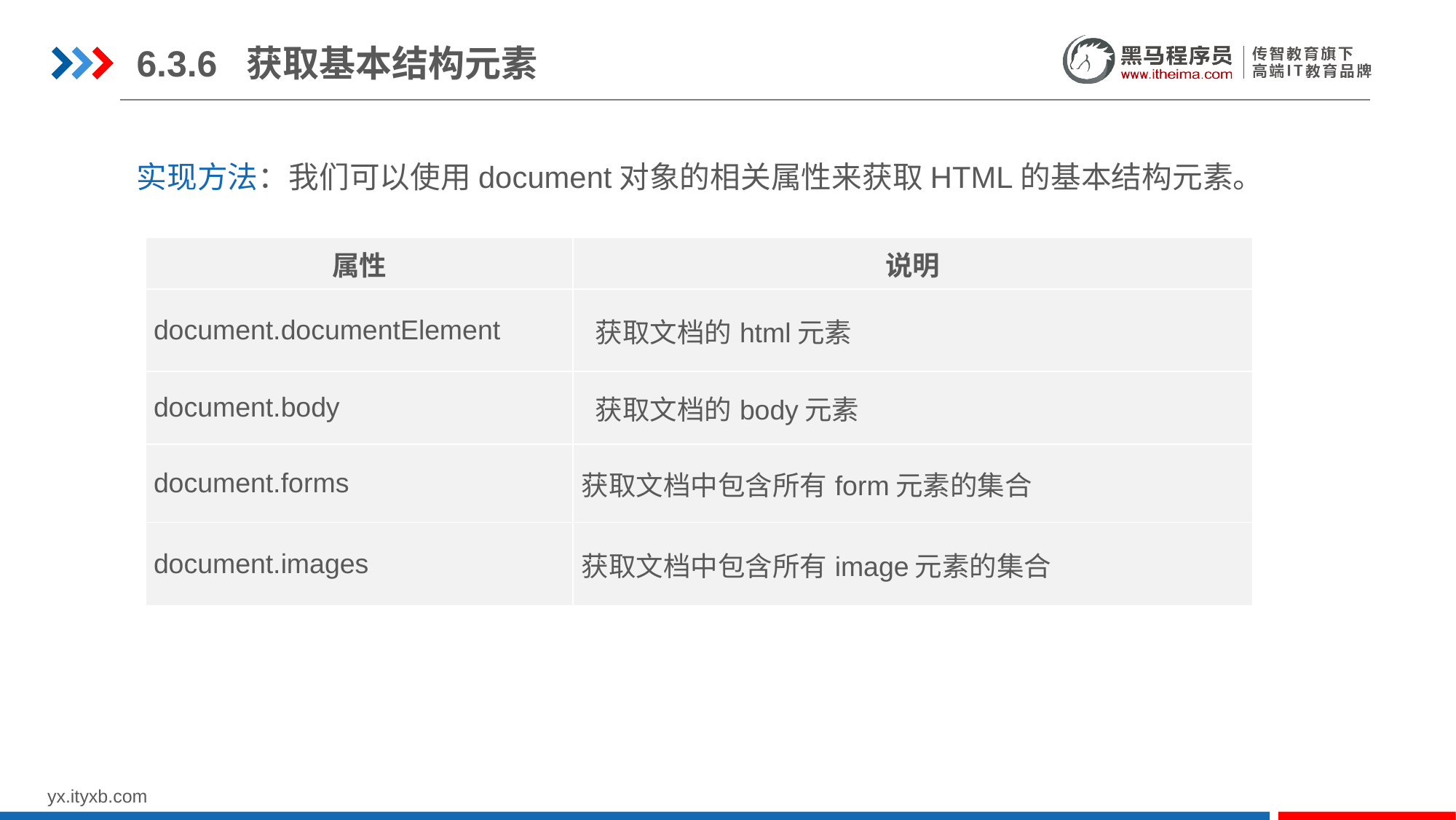

6.3.6  获取基本结构元素
实现方法：我们可以使用document对象的相关属性来获取HTML的基本结构元素。
| 属性 | 说明 |
| --- | --- |
| document.documentElement | 获取文档的html元素 |
| document.body | 获取文档的body元素 |
| document.forms | 获取文档中包含所有form元素的集合 |
| document.images | 获取文档中包含所有image元素的集合 |